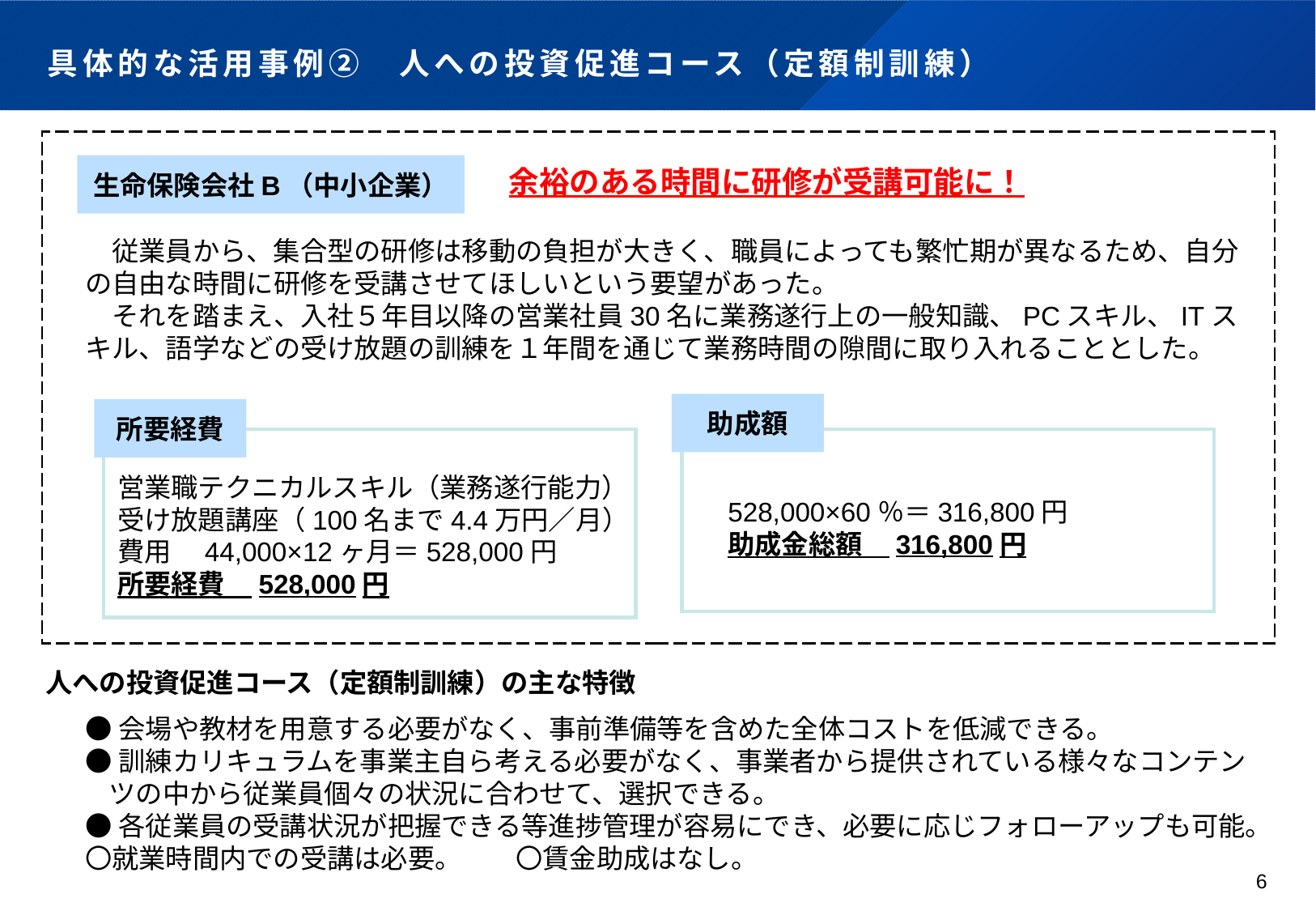

# 具体的な活用事例②　人への投資促進コース（定額制訓練）

余裕のある時間に研修が受講可能に！
生命保険会社B（中小企業）
　従業員から、集合型の研修は移動の負担が大きく、職員によっても繁忙期が異なるため、自分の自由な時間に研修を受講させてほしいという要望があった。
　それを踏まえ、入社５年目以降の営業社員30名に業務遂行上の一般知識、PCスキル、ITスキル、語学などの受け放題の訓練を１年間を通じて業務時間の隙間に取り入れることとした。
助成額
所要経費

営業職テクニカルスキル（業務遂行能力）受け放題講座（100名まで4.4万円／月）
費用　44,000×12ヶ月＝528,000円
所要経費　528,000円
528,000×60％＝316,800円
助成金総額　316,800円
人への投資促進コース（定額制訓練）の主な特徴
●会場や教材を用意する必要がなく、事前準備等を含めた全体コストを低減できる。
●訓練カリキュラムを事業主自ら考える必要がなく、事業者から提供されている様々なコンテンツの中から従業員個々の状況に合わせて、選択できる。
●各従業員の受講状況が把握できる等進捗管理が容易にでき、必要に応じフォローアップも可能。
〇就業時間内での受講は必要。　　〇賃金助成はなし。
6